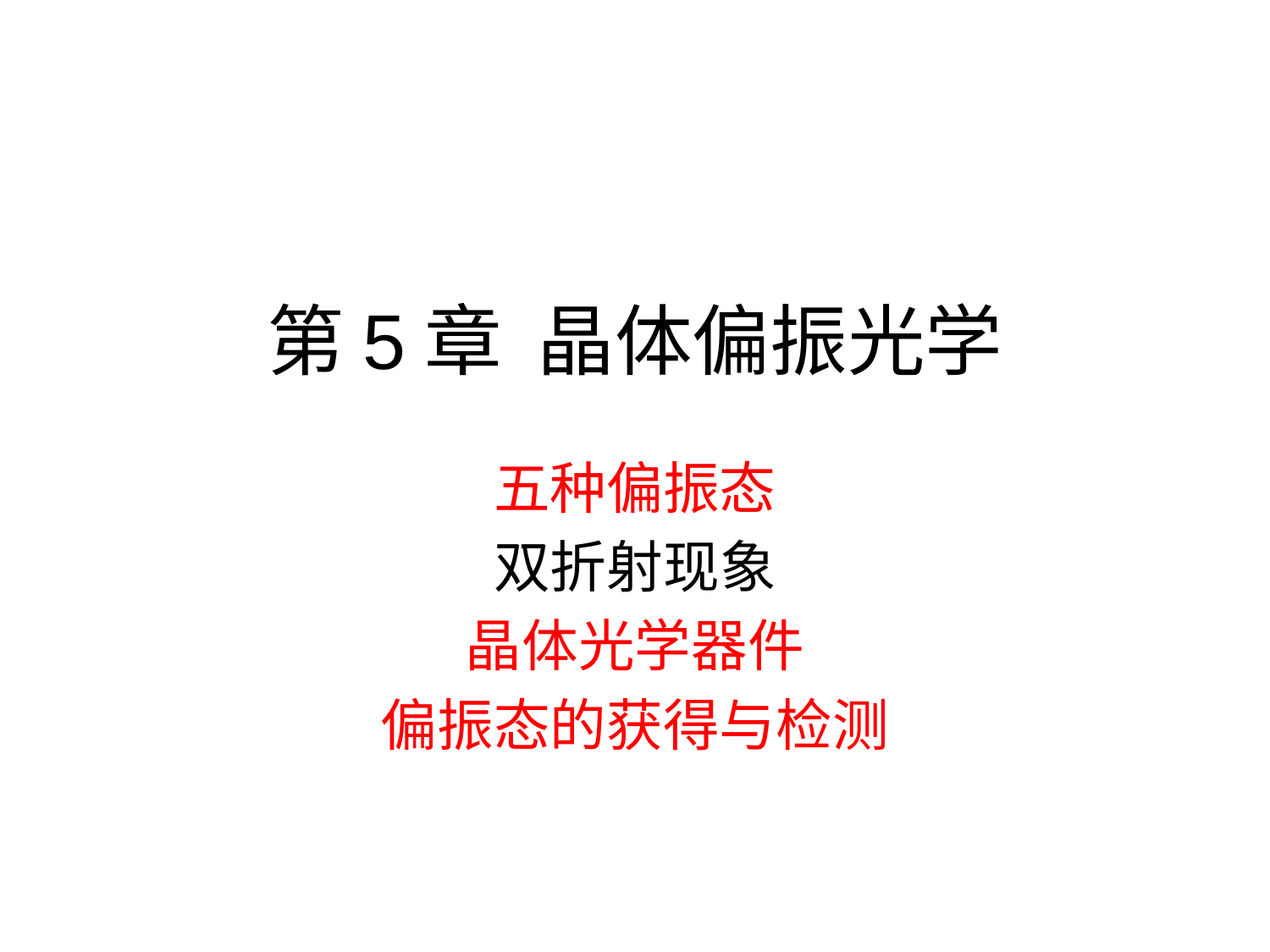

# 第5章  晶体偏振光学
五种偏振态
双折射现象
晶体光学器件
偏振态的获得与检测